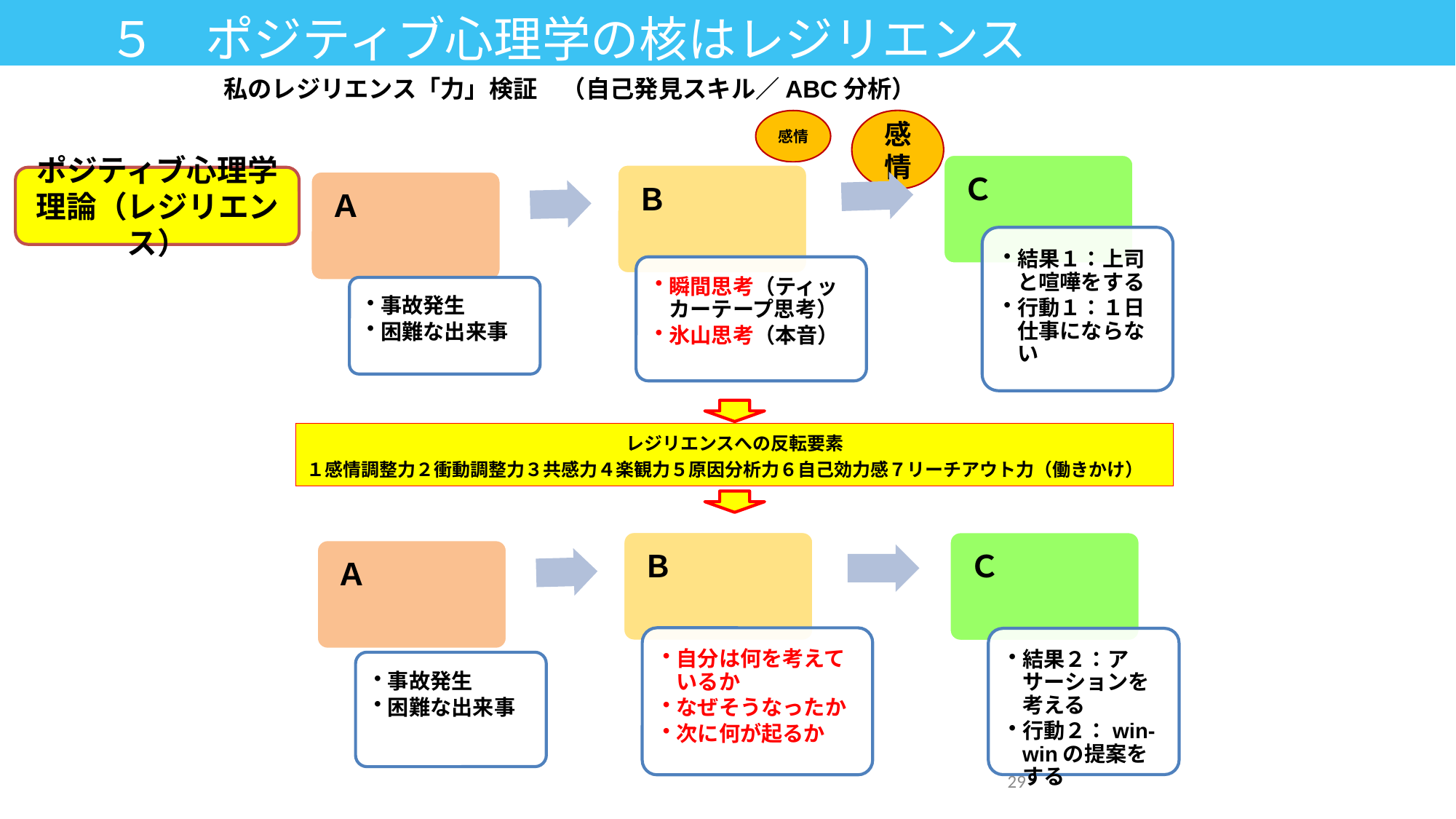

５　ポジティブ心理学の核はレジリエンス
　私のレジリエンス「力」検証　（自己発見スキル／ABC分析）

感情
感情
Ａ
事故発生
困難な出来事

Ｂ
瞬間思考（ティッカーテープ思考）
氷山思考（本音）

Ｃ
結果１：上司と喧嘩をする
行動１：１日仕事にならない
ポジティブ心理学
理論（レジリエンス）

　　　　　　　　　　　　　　　レジリエンスへの反転要素
１感情調整力２衝動調整力３共感力４楽観力５原因分析力６自己効力感７リーチアウト力（働きかけ）

Ａ
事故発生
困難な出来事

Ｂ
自分は何を考えているか
なぜそうなったか
次に何が起るか

Ｃ
結果２：アサーションを考える
行動２：win-winの提案をする
29